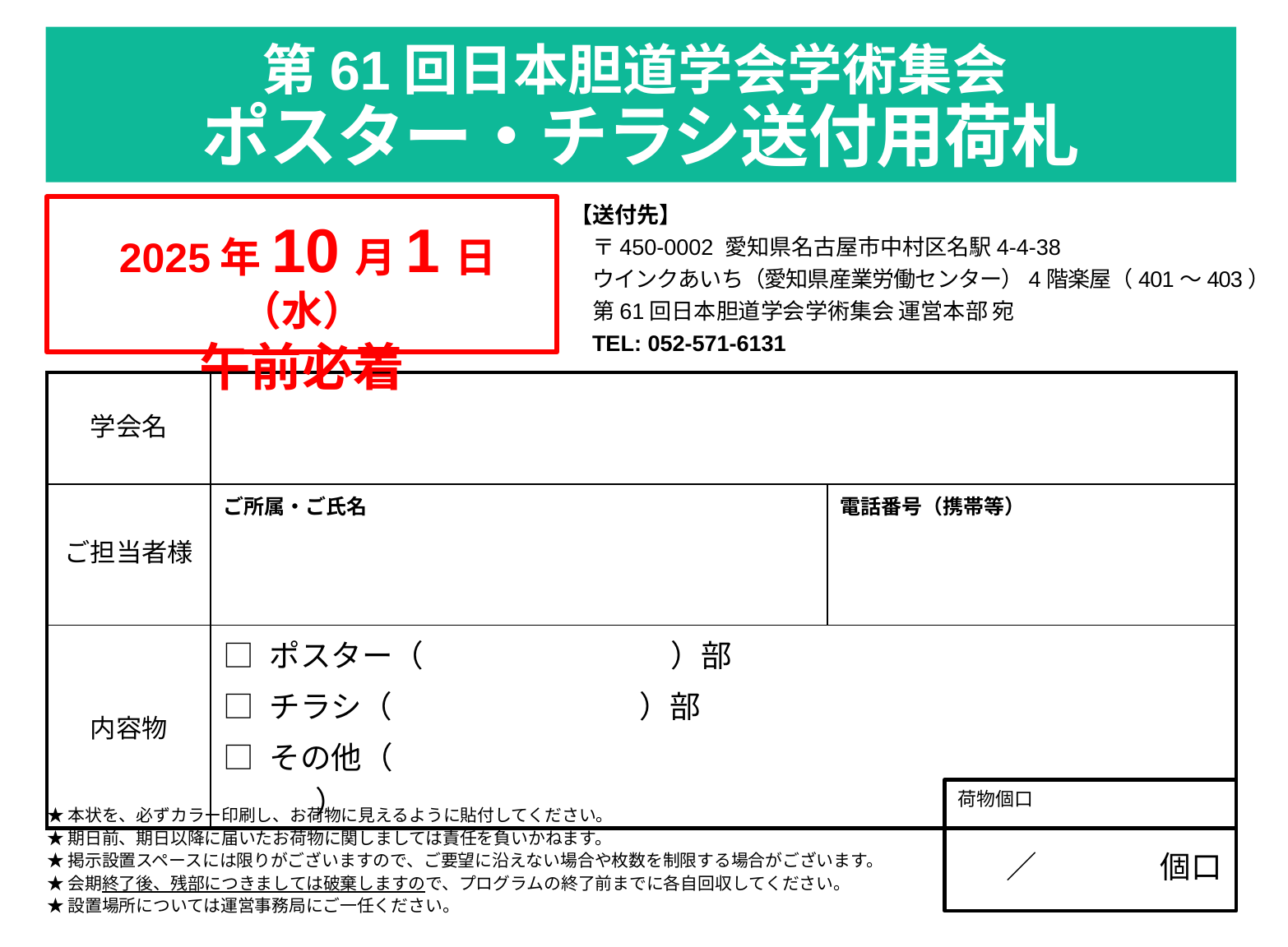

第61回日本胆道学会学術集会
ポスター・チラシ送付用荷札
【送付先】
〒450-0002 愛知県名古屋市中村区名駅4-4-38
ウインクあいち（愛知県産業労働センター）4階楽屋（401～403）
第61回日本胆道学会学術集会 運営本部 宛
TEL: 052-571-6131
 2025年10月1日（水）
午前必着
| 学会名 |  |  |
| --- | --- | --- |
| ご担当者様 | ご所属・ご氏名 | 電話番号（携帯等） |
| 内容物 | □ ポスター（　　　　　　　　）部 □ チラシ（　　　　　　　　）部 □ その他（　　　　　　　　　　　　　　　　　　　　　　　　　　　　　） |  |

荷物個口
★本状を、必ずカラー印刷し、お荷物に見えるように貼付してください。
★期日前、期日以降に届いたお荷物に関しましては責任を負いかねます。
★掲示設置スペースには限りがございますので、ご要望に沿えない場合や枚数を制限する場合がございます。
★会期終了後、残部につきましては破棄しますので、プログラムの終了前までに各自回収してください。
★設置場所については運営事務局にご一任ください。
／　　　　個口